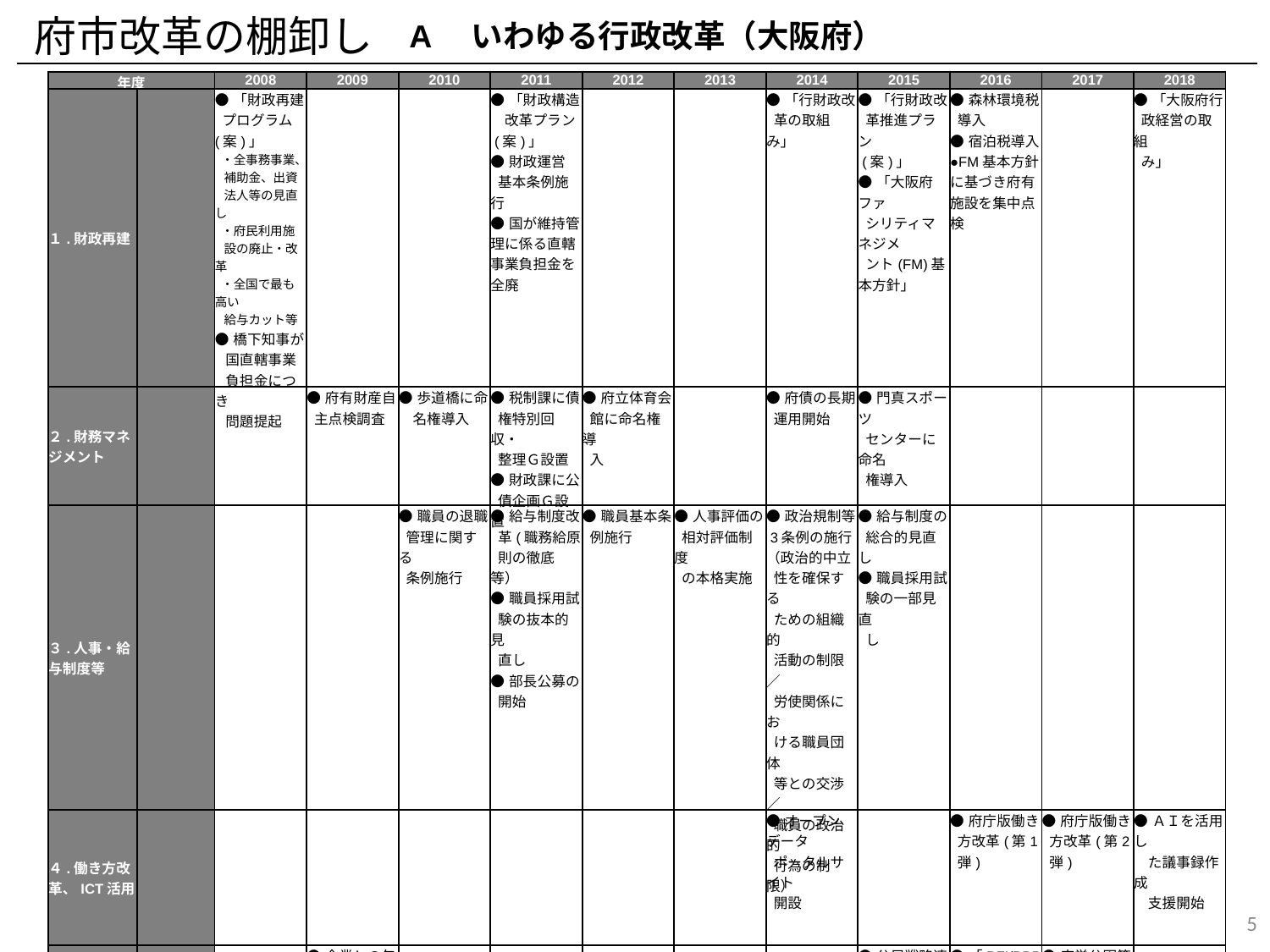

府市改革の棚卸し
A　いわゆる行政改革（大阪府）
| 年度 |  | 2008 | 2009 | 2010 | 2011 | 2012 | 2013 | 2014 | 2015 | 2016 | 2017 | 2018 |
| --- | --- | --- | --- | --- | --- | --- | --- | --- | --- | --- | --- | --- |
| １.財政再建 |  | ●「財政再建 プログラム(案)」 ・全事務事業、 補助金、出資 法人等の見直し ・府民利用施 設の廃止・改革 ・全国で最も高い 給与カット等 ●橋下知事が 国直轄事業 負担金につき 問題提起 |  |  | ●「財政構造 　改革プラン (案)」 ●財政運営 基本条例施行 ●国が維持管理に係る直轄事業負担金を全廃 |  |  | ●「行財政改 革の取組み」 | ●「行財政改 革推進プラン (案)」 ●「大阪府ファ シリティマネジメ ント(FM)基本方針」 | ●森林環境税 導入 ●宿泊税導入 ●FM基本方針に基づき府有施設を集中点検 |  | ●「大阪府行 政経営の取組 み」 |
| ２.財務マネジメント |  |  | ●府有財産自 主点検調査 | ●歩道橋に命 　名権導入 | ●税制課に債 権特別回収・ 整理Ｇ設置 ●財政課に公 債企画Ｇ設置 | ●府立体育会 館に命名権導 入 |  | ●府債の長期 運用開始 | ●門真スポーツ センターに命名 権導入 |  |  |  |
| ３.人事・給与制度等 |  |  |  | ●職員の退職 管理に関する 条例施行 | ●給与制度改 革(職務給原 則の徹底等） ●職員採用試 験の抜本的見 直し ●部長公募の 開始 | ●職員基本条 例施行 | ●人事評価の 相対評価制度 の本格実施 | ●政治規制等 3条例の施行 （政治的中立 性を確保する ための組織的 活動の制限／ 労使関係にお ける職員団体 等との交渉／ 職員の政治的 行為の制限） | ●給与制度の 総合的見直し ●職員採用試 験の一部見直 し |  |  |  |
| ４.働き方改革、ICT活用 |  |  |  |  |  |  |  | ●オープンデータ ポータルサイト 開設 |  | ●府庁版働き 方改革(第1 弾) | ●府庁版働き 方改革(第2 弾) | ●ＡＩを活用し 　た議事録作成 　支援開始 |
| ５.公民連携の推進 |  |  | ●企業との包括 連携協定を開 始 |  |  |  |  |  | ●公民戦略連 携デスク設置 | ●「PFI/PPP優 先的検討規 程」 | ●府営公園等 で、サウンディン グ型市場調査 を開始 |  |
5